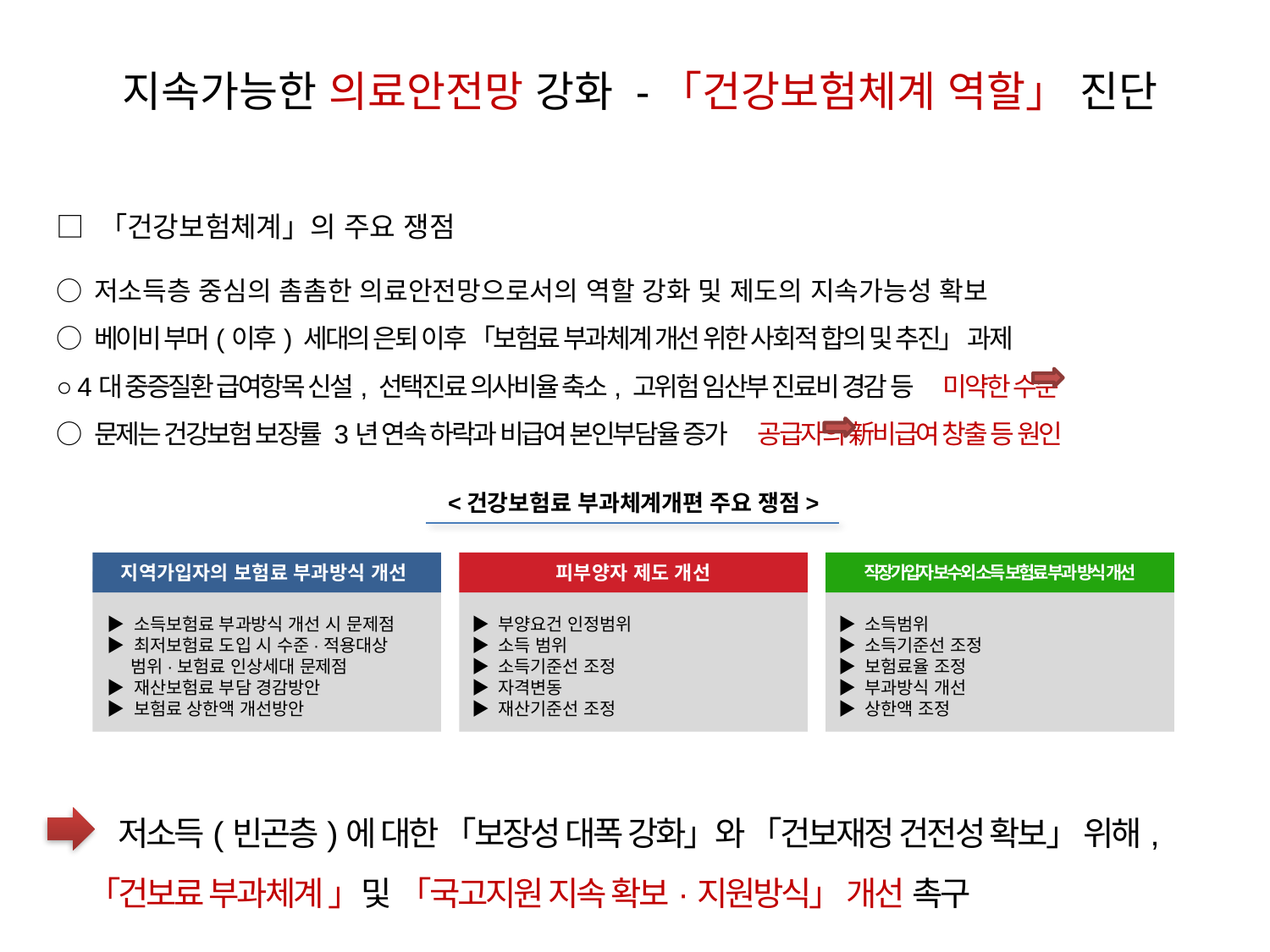

지속가능한 의료안전망 강화 -「건강보험체계 역할」 진단
□ 「건강보험체계」의 주요 쟁점

○ 저소득층 중심의 촘촘한 의료안전망으로서의 역할 강화 및 제도의 지속가능성 확보
○ 베이비 부머(이후) 세대의 은퇴 이후 「보험료 부과체계 개선 위한 사회적 합의 및 추진」 과제
○ 4대 중증질환 급여항목 신설, 선택진료 의사비율 축소, 고위험 임산부 진료비 경감 등      미약한 수준
○ 문제는 건강보험 보장률 3년 연속 하락과 비급여 본인부담율 증가      공급자의 新비급여 창출 등 원인

<건강보험료 부과체계개편 주요 쟁점>
지역가입자의 보험료 부과방식 개선

피부양자 제도 개선

직장가입자 보수외 소득 보험료 부과 방식 개선

▶ 소득보험료 부과방식 개선 시 문제점
▶ 최저보험료 도입 시 수준·적용대상
    범위·보험료 인상세대 문제점
▶ 재산보험료 부담 경감방안
▶ 보험료 상한액 개선방안
▶ 부양요건 인정범위
▶ 소득 범위
▶ 소득기준선 조정
▶ 자격변동
▶ 재산기준선 조정
▶ 소득범위
▶ 소득기준선 조정
▶ 보험료율 조정
▶ 부과방식 개선
▶ 상한액 조정
   저소득(빈곤층)에 대한 「보장성 대폭 강화」와 「건보재정 건전성 확보」 위해,
「건보료 부과체계 」및 「국고지원 지속 확보·지원방식」 개선 촉구